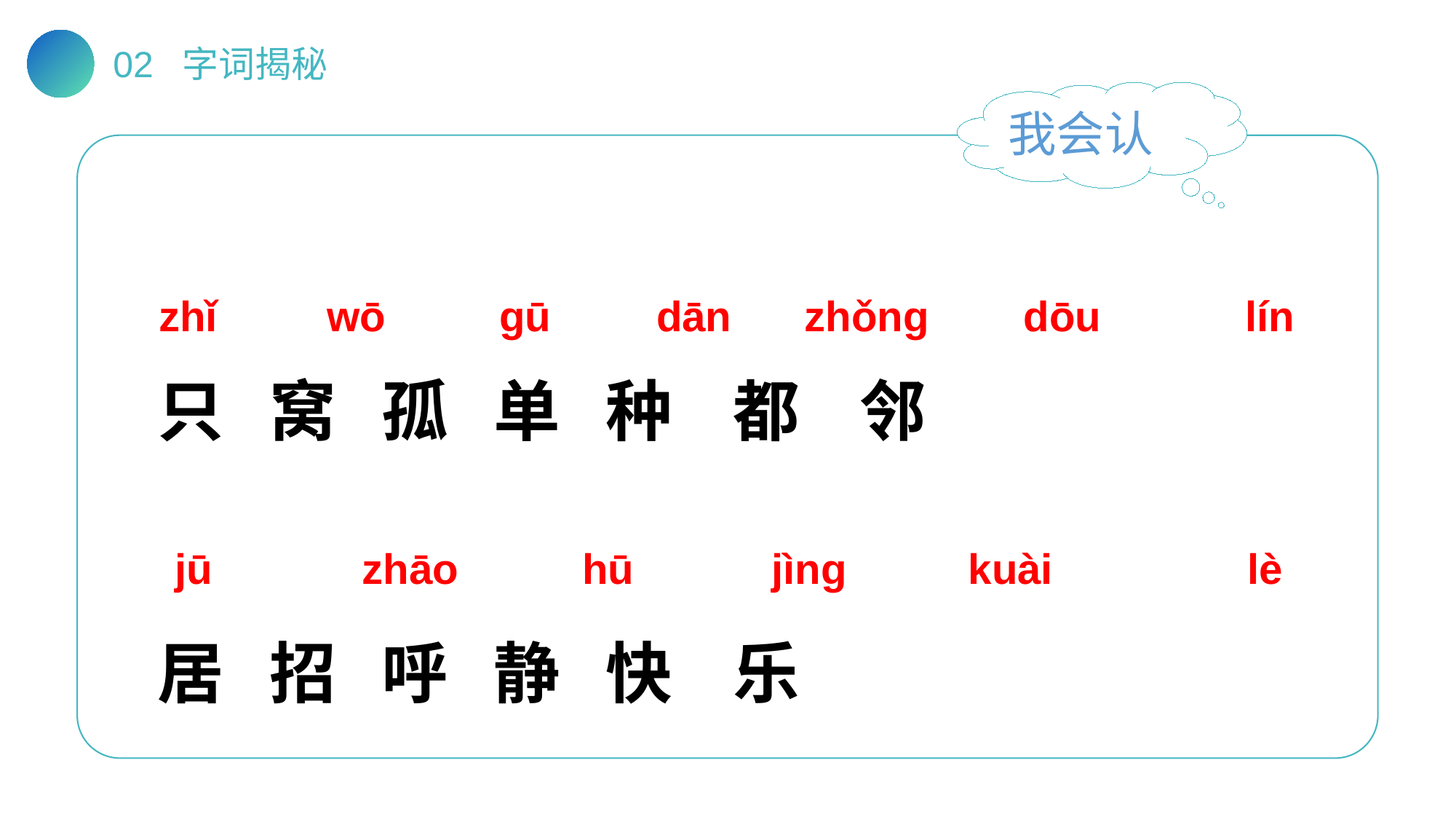

02  字词揭秘
我会认

zhǐ
wō
gū
dān
zhǒng
dōu
lín
只   窝   孤   单   种    都    邻

居   招   呼   静   快    乐
jū
zhāo
hū
 jìng
kuài
 lè